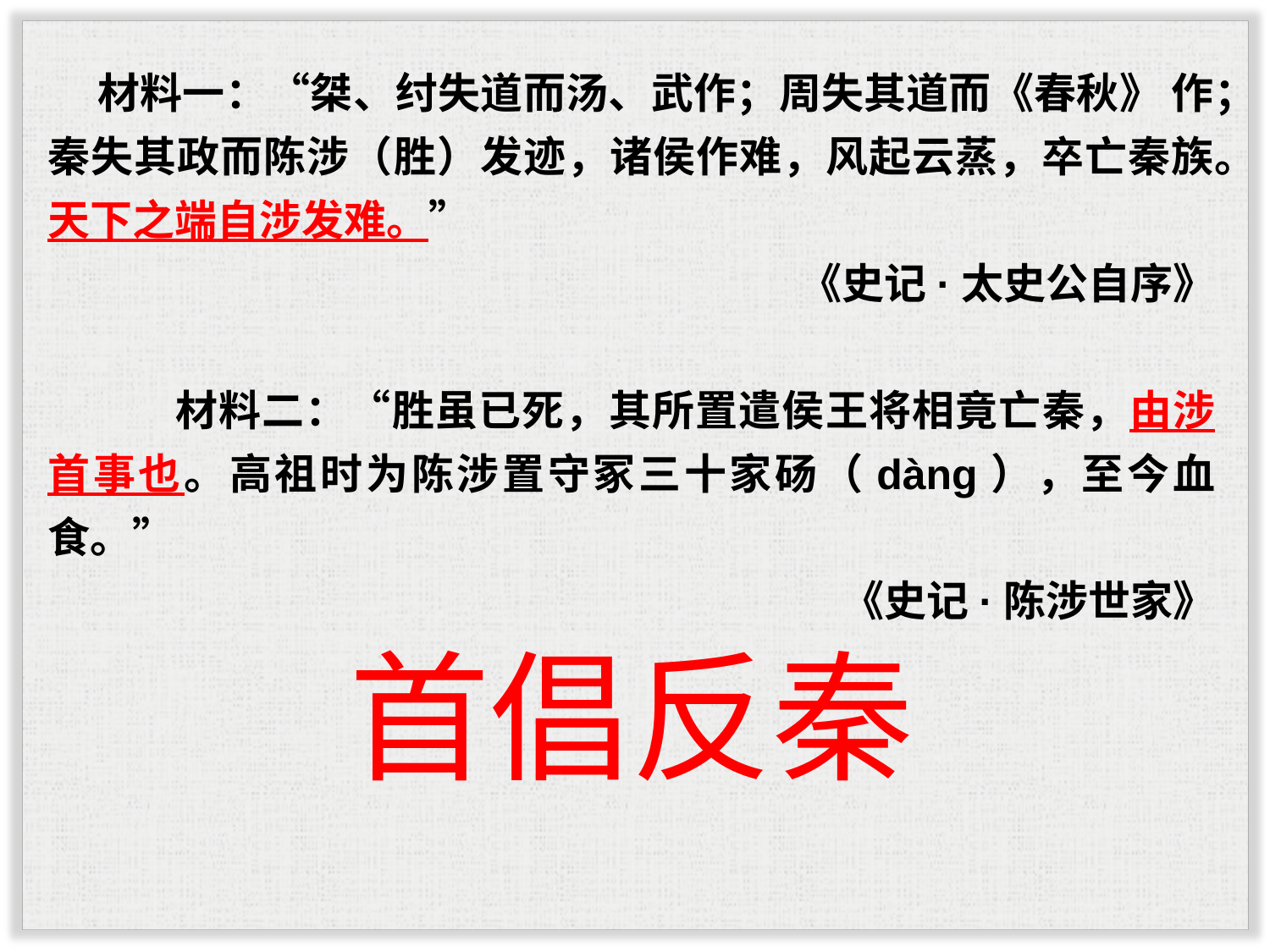

材料一：“桀、纣失道而汤、武作；周失其道而《春秋》 作；秦失其政而陈涉（胜）发迹，诸侯作难，风起云蒸，卒亡秦族。天下之端自涉发难。”
《史记·太史公自序》

       材料二：“胜虽已死，其所置遣侯王将相竟亡秦，由涉首事也。高祖时为陈涉置守冢三十家砀（dàng），至今血食。”
《史记·陈涉世家》
首倡反秦